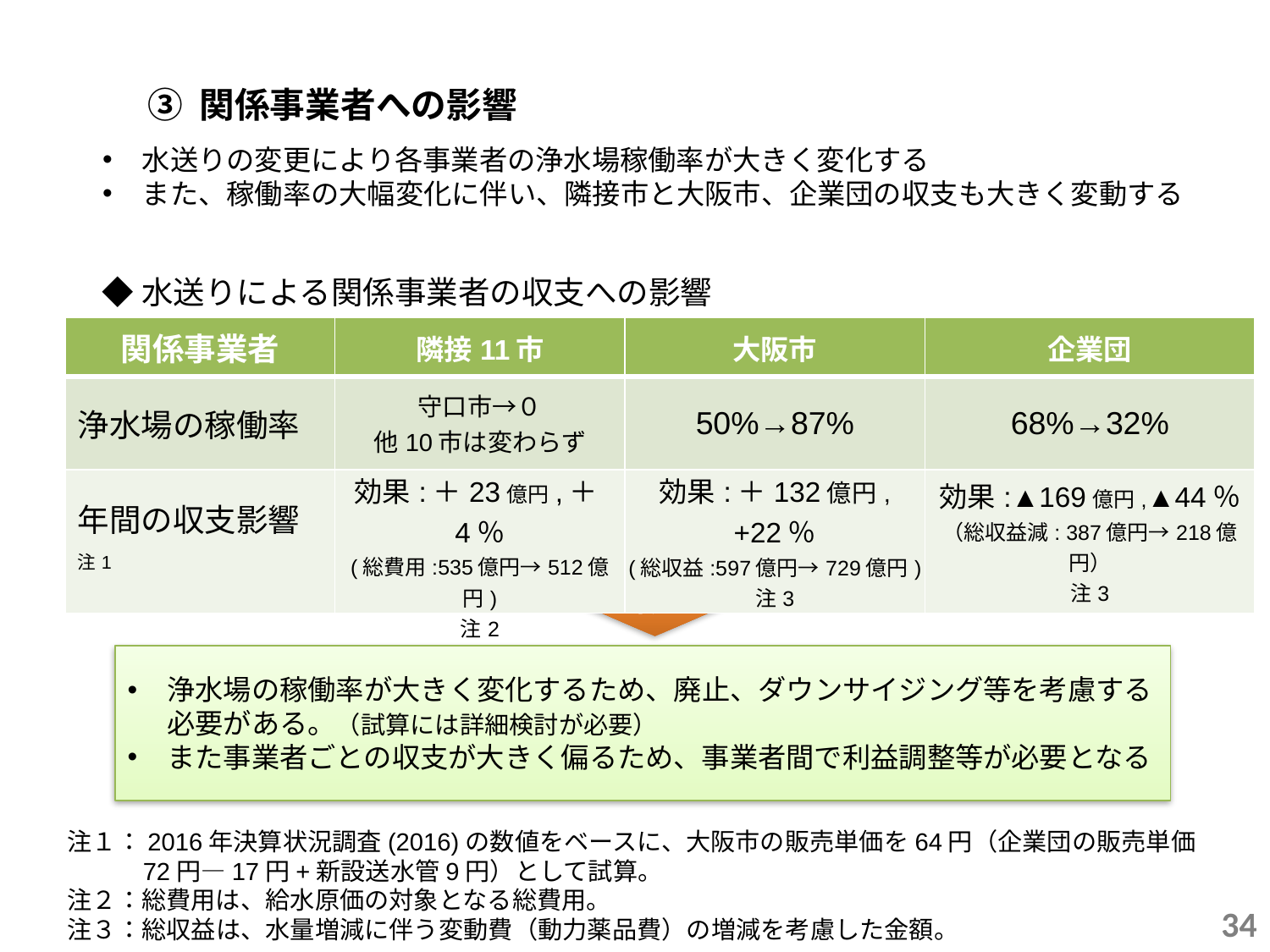

③ 関係事業者への影響
水送りの変更により各事業者の浄水場稼働率が大きく変化する
また、稼働率の大幅変化に伴い、隣接市と大阪市、企業団の収支も大きく変動する
◆水送りによる関係事業者の収支への影響
| 関係事業者 | 隣接11市 | 大阪市 | 企業団 |
| --- | --- | --- | --- |
| 浄水場の稼働率 | 守口市→０ 他10市は変わらず | 50%→87% | 68%→32% |
| 年間の収支影響 注1 | 効果:＋23億円,＋4％ (総費用:535億円→512億円) 注2 | 効果:＋132億円,+22％ (総収益:597億円→729億円) 注3 | 効果:▲169億円,▲44％ （総収益減: 387億円→218億円） 注3 |

課題
浄水場の稼働率が大きく変化するため、廃止、ダウンサイジング等を考慮する必要がある。（試算には詳細検討が必要）
また事業者ごとの収支が大きく偏るため、事業者間で利益調整等が必要となる
注１：2016年決算状況調査(2016)の数値をベースに、大阪市の販売単価を64円（企業団の販売単価72円―17円+新設送水管9円）として試算。
注２：総費用は、給水原価の対象となる総費用。
注３：総収益は、水量増減に伴う変動費（動力薬品費）の増減を考慮した金額。
34